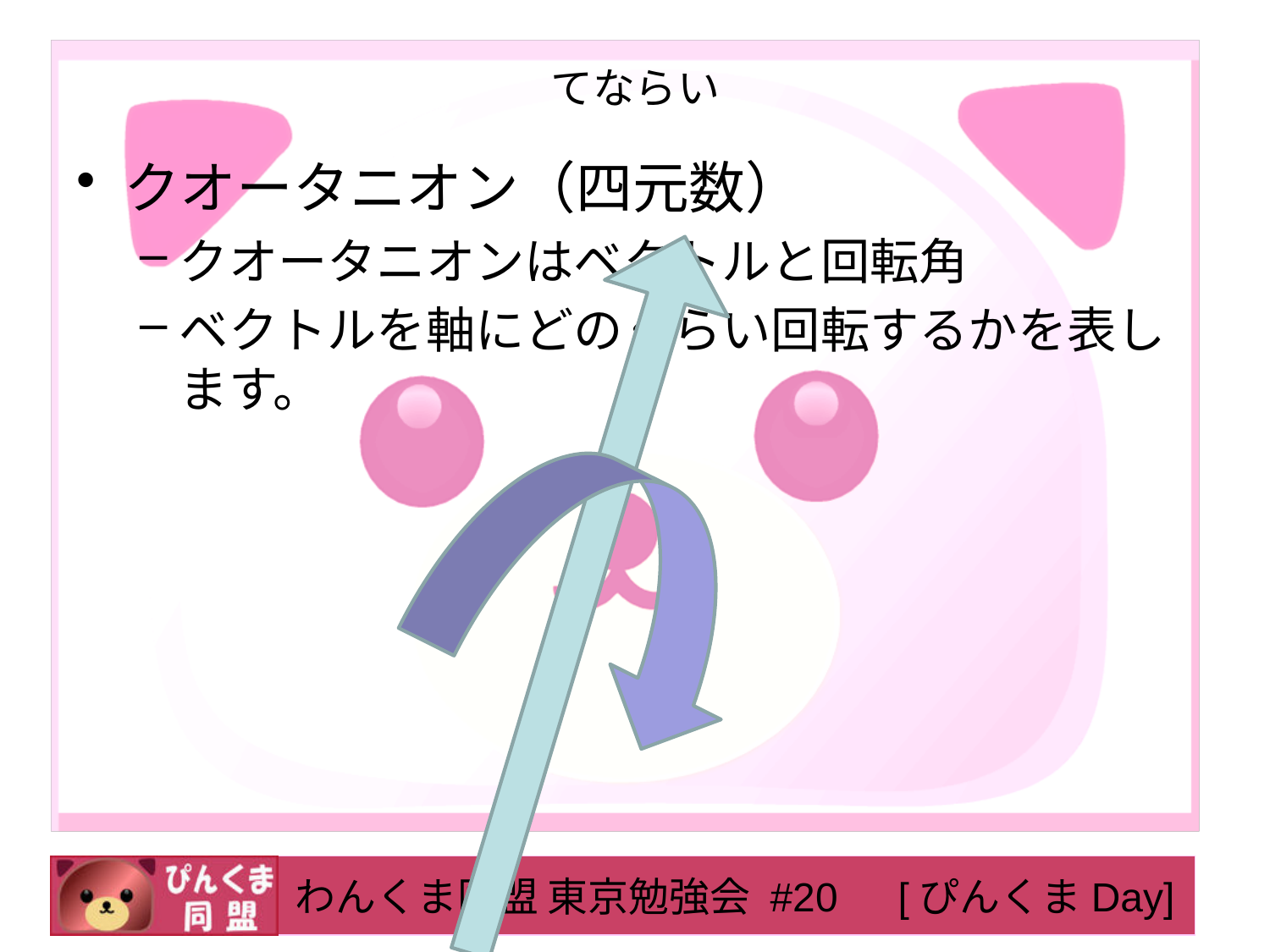

# てならい
クオータニオン（四元数）
クオータニオンはベクトルと回転角
ベクトルを軸にどのくらい回転するかを表します。